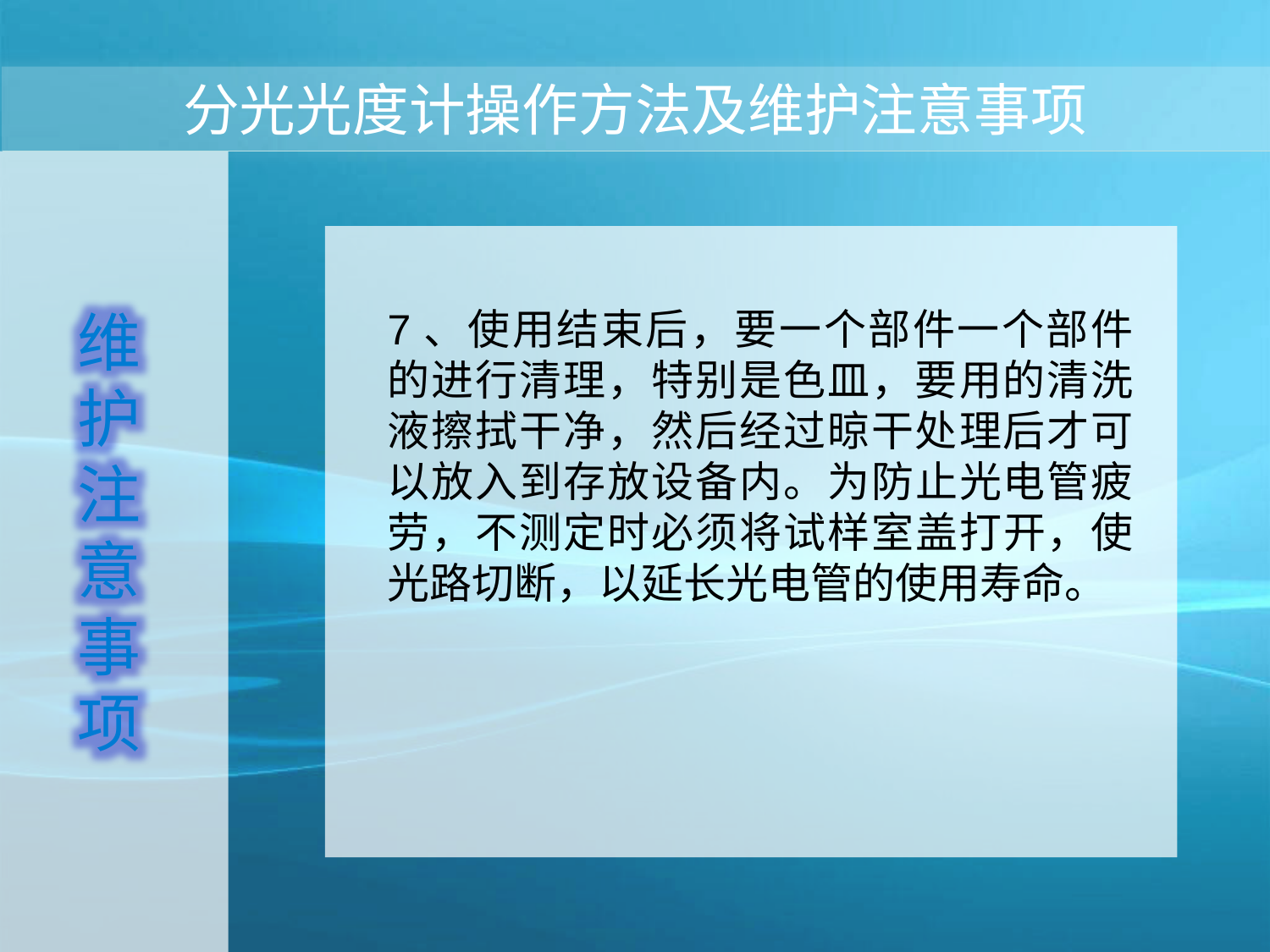

# 分光光度计操作方法及维护注意事项

维护注意事项
7、使用结束后，要一个部件一个部件的进行清理，特别是色皿，要用的清洗液擦拭干净，然后经过晾干处理后才可以放入到存放设备内。为防止光电管疲劳，不测定时必须将试样室盖打开，使光路切断，以延长光电管的使用寿命。